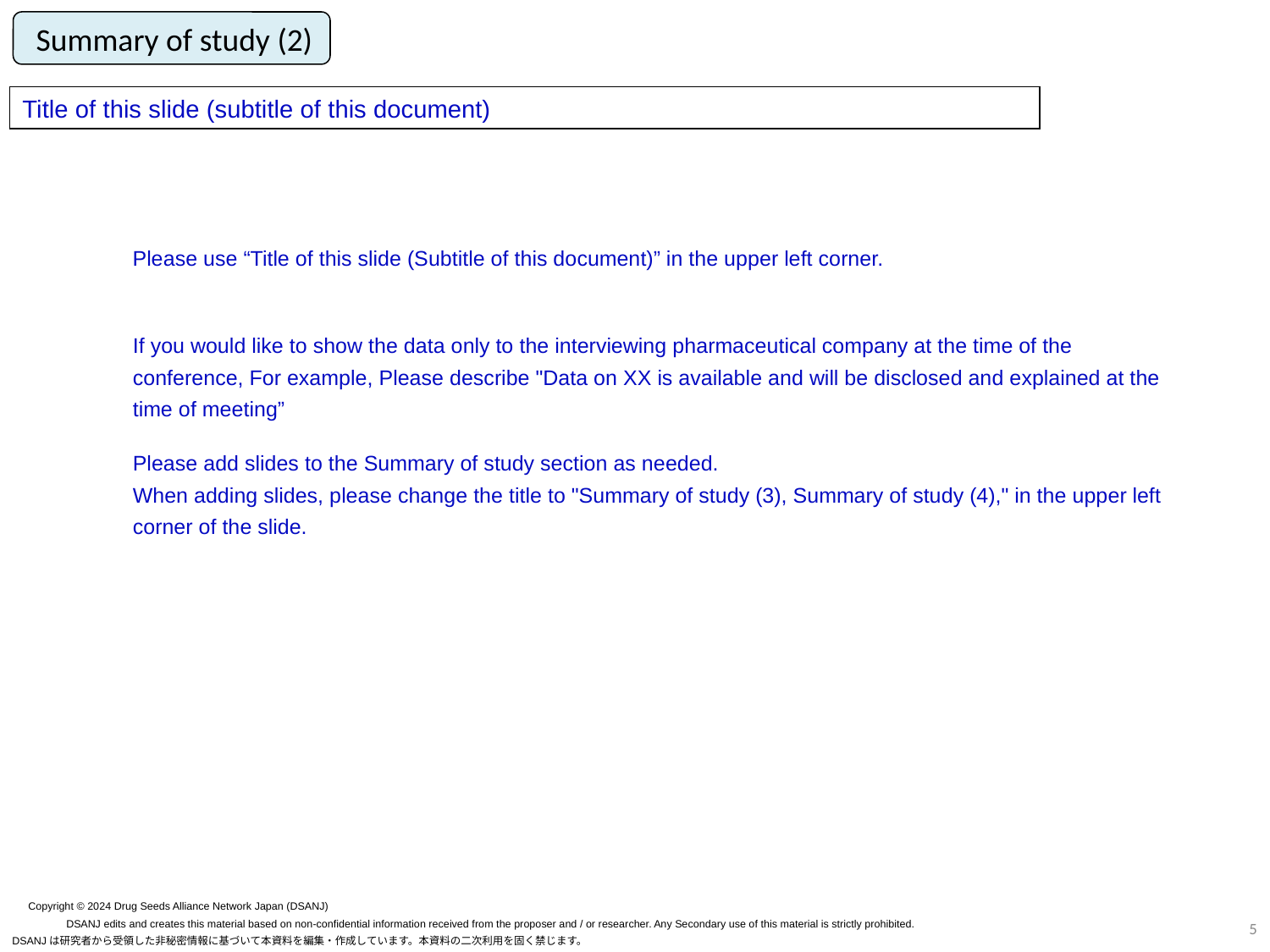

Summary of study (2)
Title of this slide (subtitle of this document)
Please use “Title of this slide (Subtitle of this document)” in the upper left corner.
If you would like to show the data only to the interviewing pharmaceutical company at the time of the conference, For example, Please describe "Data on XX is available and will be disclosed and explained at the time of meeting”
Please add slides to the Summary of study section as needed.
When adding slides, please change the title to "Summary of study (3), Summary of study (4)," in the upper left corner of the slide.
Copyright © 2024 Drug Seeds Alliance Network Japan (DSANJ)
5
DSANJ edits and creates this material based on non-confidential information received from the proposer and / or researcher. Any Secondary use of this material is strictly prohibited.
DSANJは研究者から受領した非秘密情報に基づいて本資料を編集・作成しています。本資料の二次利用を固く禁じます。